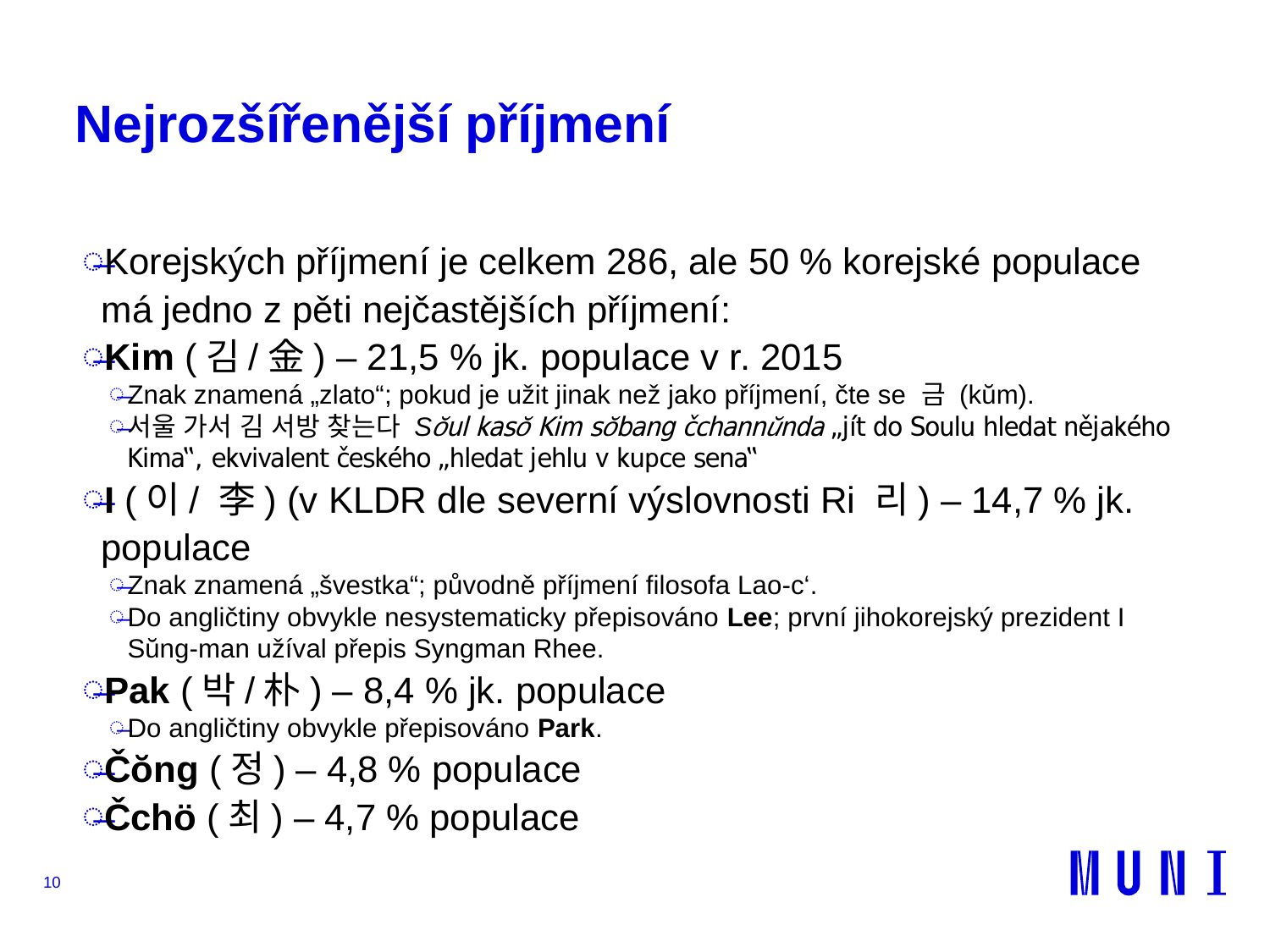

# Nejrozšířenější příjmení
Korejských příjmení je celkem 286, ale 50 % korejské populace má jedno z pěti nejčastějších příjmení:
Kim (김/金) – 21,5 % jk. populace v r. 2015
Znak znamená „zlato“; pokud je užit jinak než jako příjmení, čte se 금 (kŭm).
서울 가서 김 서방 찾는다 Sŏul kasŏ Kim sŏbang čchannŭnda „jít do Soulu hledat nějakého Kima“, ekvivalent českého „hledat jehlu v kupce sena“
I (이/ 李) (v KLDR dle severní výslovnosti Ri 리) – 14,7 % jk. populace
Znak znamená „švestka“; původně příjmení filosofa Lao-c‘.
Do angličtiny obvykle nesystematicky přepisováno Lee; první jihokorejský prezident I Sŭng-man užíval přepis Syngman Rhee.
Pak (박/朴) – 8,4 % jk. populace
Do angličtiny obvykle přepisováno Park.
Čŏng (정) – 4,8 % populace
Čchö (최) – 4,7 % populace
10